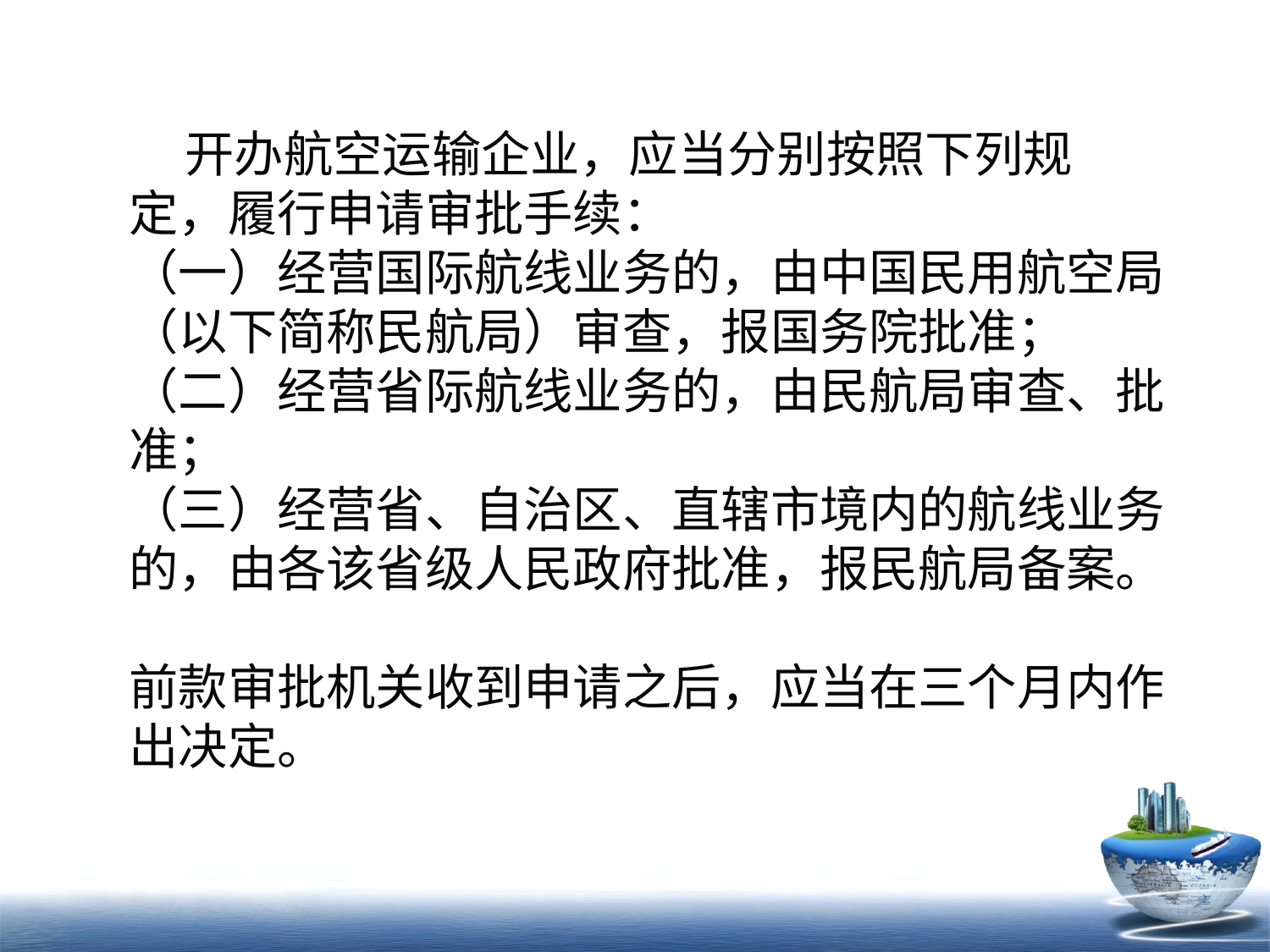

开办航空运输企业，应当分别按照下列规定，履行申请审批手续：
（一）经营国际航线业务的，由中国民用航空局（以下简称民航局）审查，报国务院批准；
（二）经营省际航线业务的，由民航局审查、批准；
（三）经营省、自治区、直辖市境内的航线业务的，由各该省级人民政府批准，报民航局备案。

前款审批机关收到申请之后，应当在三个月内作出决定。